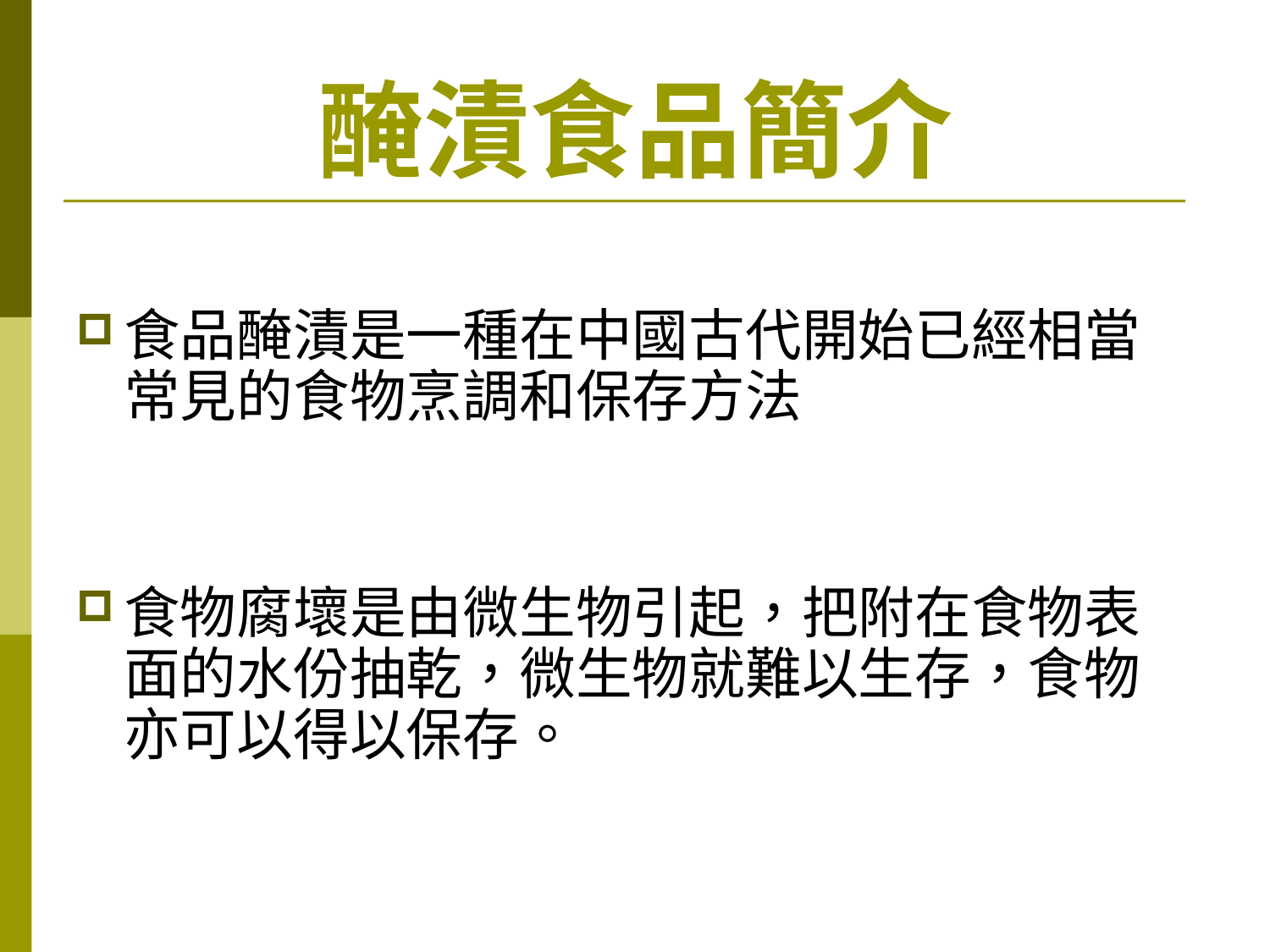

# 醃漬食品簡介

食品醃漬是一種在中國古代開始已經相當常見的食物烹調和保存方法

食物腐壞是由微生物引起，把附在食物表面的水份抽乾，微生物就難以生存，食物亦可以得以保存。